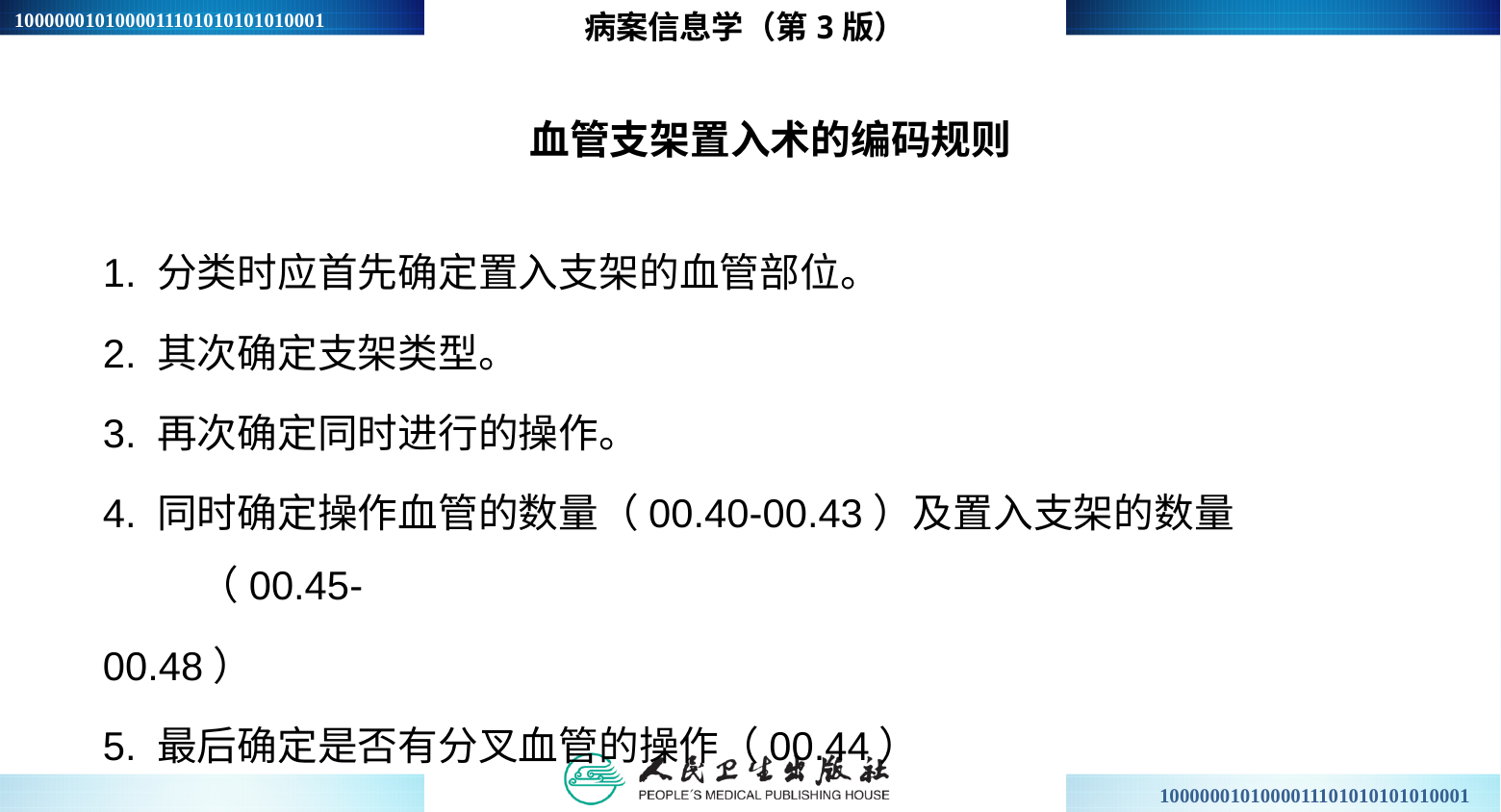

病案信息学（第3版）
# 血管支架置入术的编码规则
1. 分类时应首先确定置入支架的血管部位。
2. 其次确定支架类型。
3. 再次确定同时进行的操作。
4. 同时确定操作血管的数量（00.40-00.43）及置入支架的数量（00.45-
00.48）
5. 最后确定是否有分叉血管的操作（00.44）